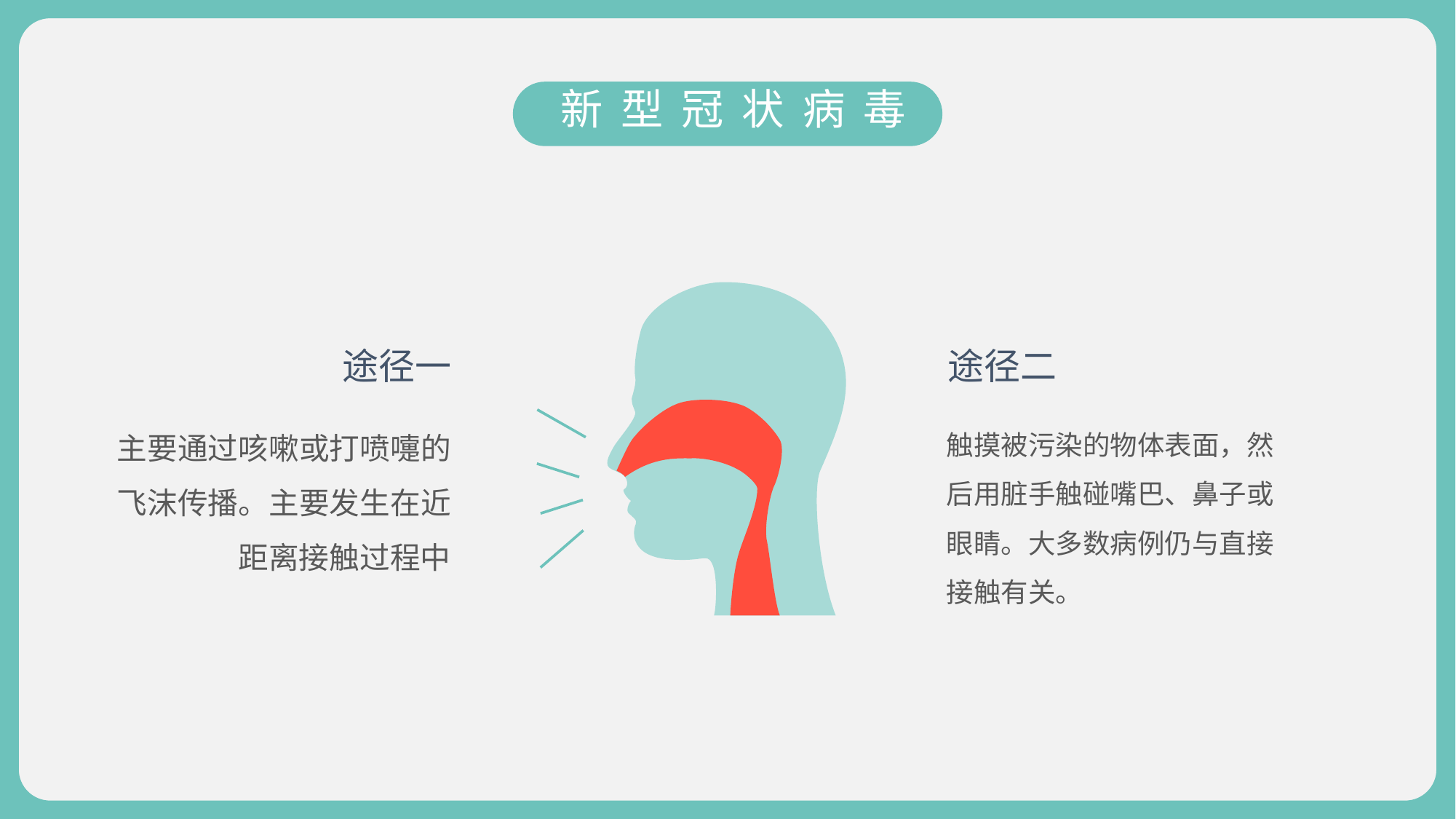

新型冠状病毒

途径二
触摸被污染的物体表面，然后用脏手触碰嘴巴、鼻子或眼睛。大多数病例仍与直接接触有关。
途径一
主要通过咳嗽或打喷嚏的飞沫传播。主要发生在近距离接触过程中